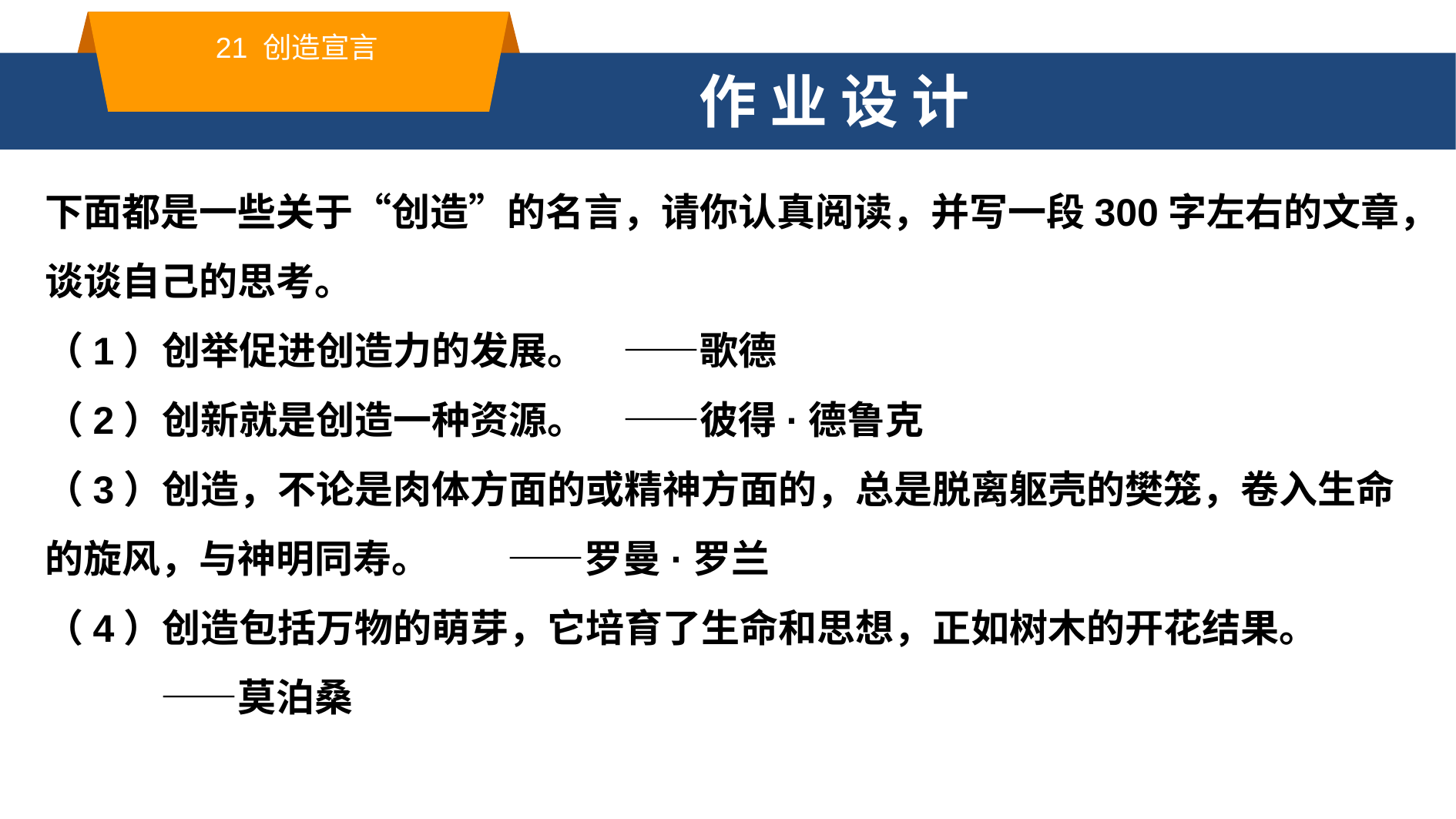

21 创造宣言

作 业 设 计
下面都是一些关于“创造”的名言，请你认真阅读，并写一段300字左右的文章，谈谈自己的思考。
（1）创举促进创造力的发展。	——歌德
（2）创新就是创造一种资源。	——彼得·德鲁克
（3）创造，不论是肉体方面的或精神方面的，总是脱离躯壳的樊笼，卷入生命的旋风，与神明同寿。	——罗曼·罗兰
（4）创造包括万物的萌芽，它培育了生命和思想，正如树木的开花结果。	——莫泊桑